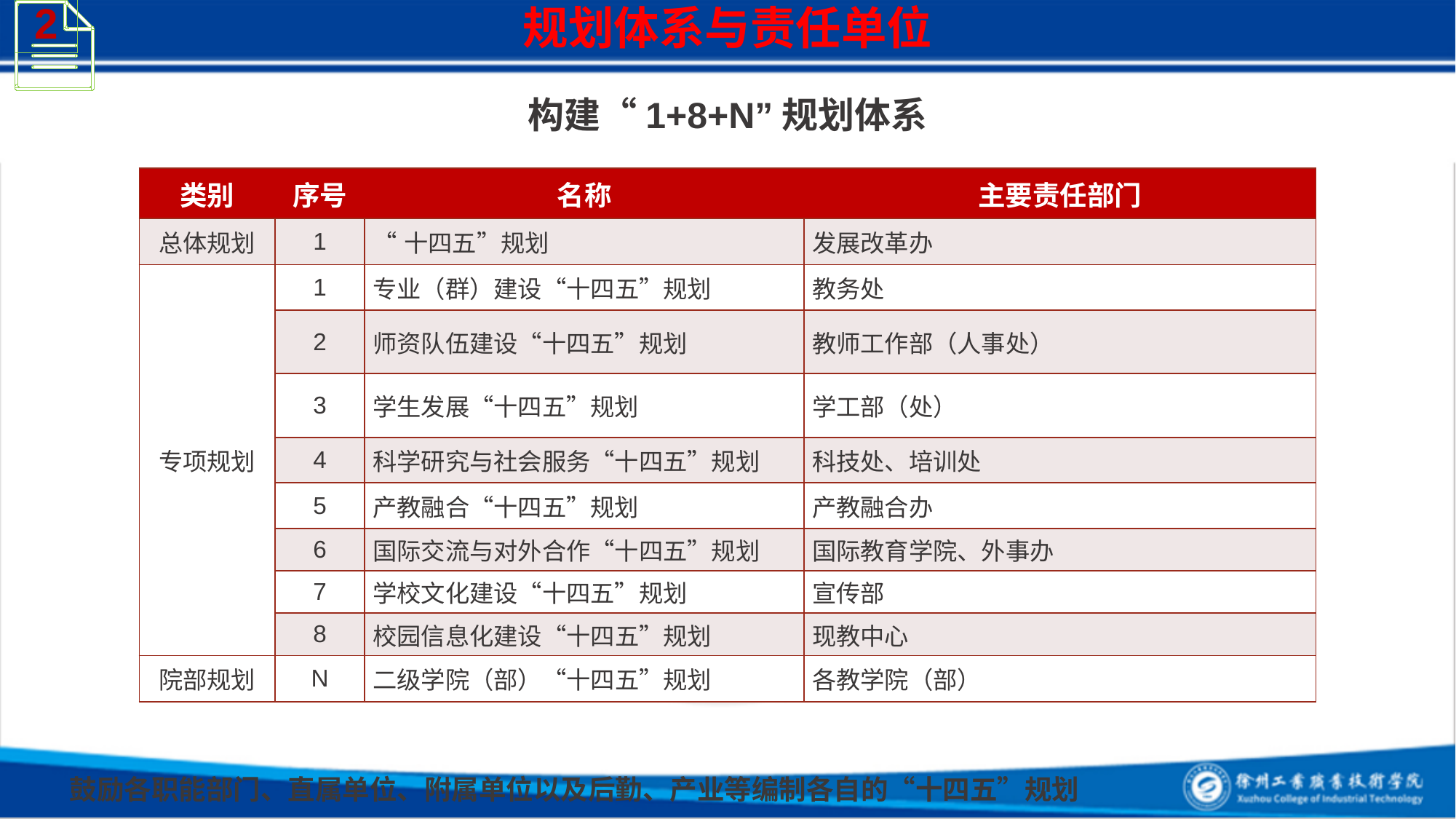

规划体系与责任单位

2
构建“1+8+N”规划体系
| 类别 | 序号 | 名称 | 主要责任部门 |
| --- | --- | --- | --- |
| 总体规划 | 1 | “十四五”规划 | 发展改革办 |
| 专项规划 | 1 | 专业（群）建设“十四五”规划 | 教务处 |
|  | 2 | 师资队伍建设“十四五”规划 | 教师工作部（人事处） |
|  | 3 | 学生发展“十四五”规划 | 学工部（处） |
|  | 4 | 科学研究与社会服务“十四五”规划 | 科技处、培训处 |
|  | 5 | 产教融合“十四五”规划 | 产教融合办 |
|  | 6 | 国际交流与对外合作“十四五”规划 | 国际教育学院、外事办 |
|  | 7 | 学校文化建设“十四五”规划 | 宣传部 |
|  | 8 | 校园信息化建设“十四五”规划 | 现教中心 |
| 院部规划 | N | 二级学院（部）“十四五”规划 | 各教学院（部） |
鼓励各职能部门、直属单位、附属单位以及后勤、产业等编制各自的“十四五”规划